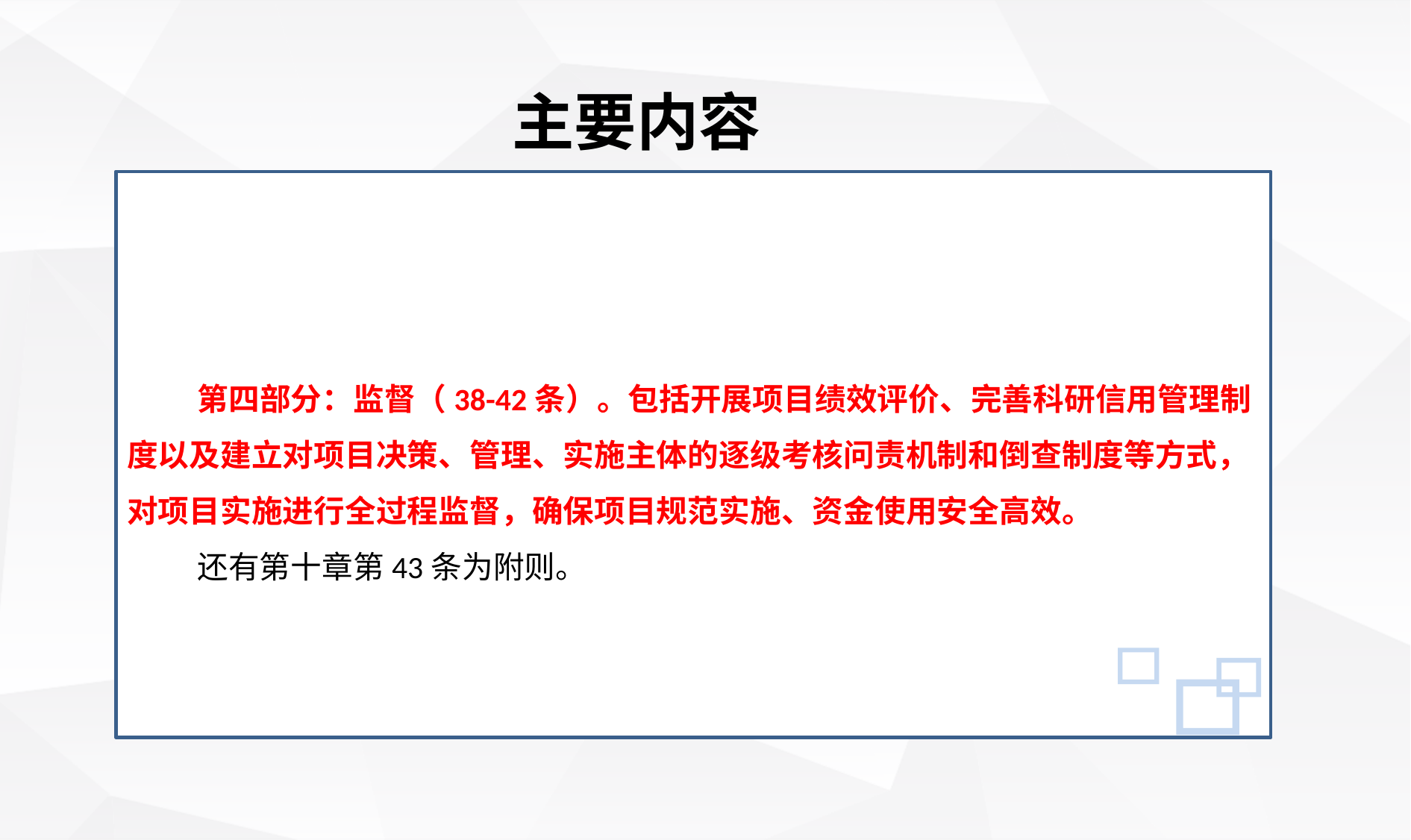

主要内容

 第四部分：监督（38-42条）。包括开展项目绩效评价、完善科研信用管理制度以及建立对项目决策、管理、实施主体的逐级考核问责机制和倒查制度等方式，对项目实施进行全过程监督，确保项目规范实施、资金使用安全高效。
 还有第十章第43条为附则。